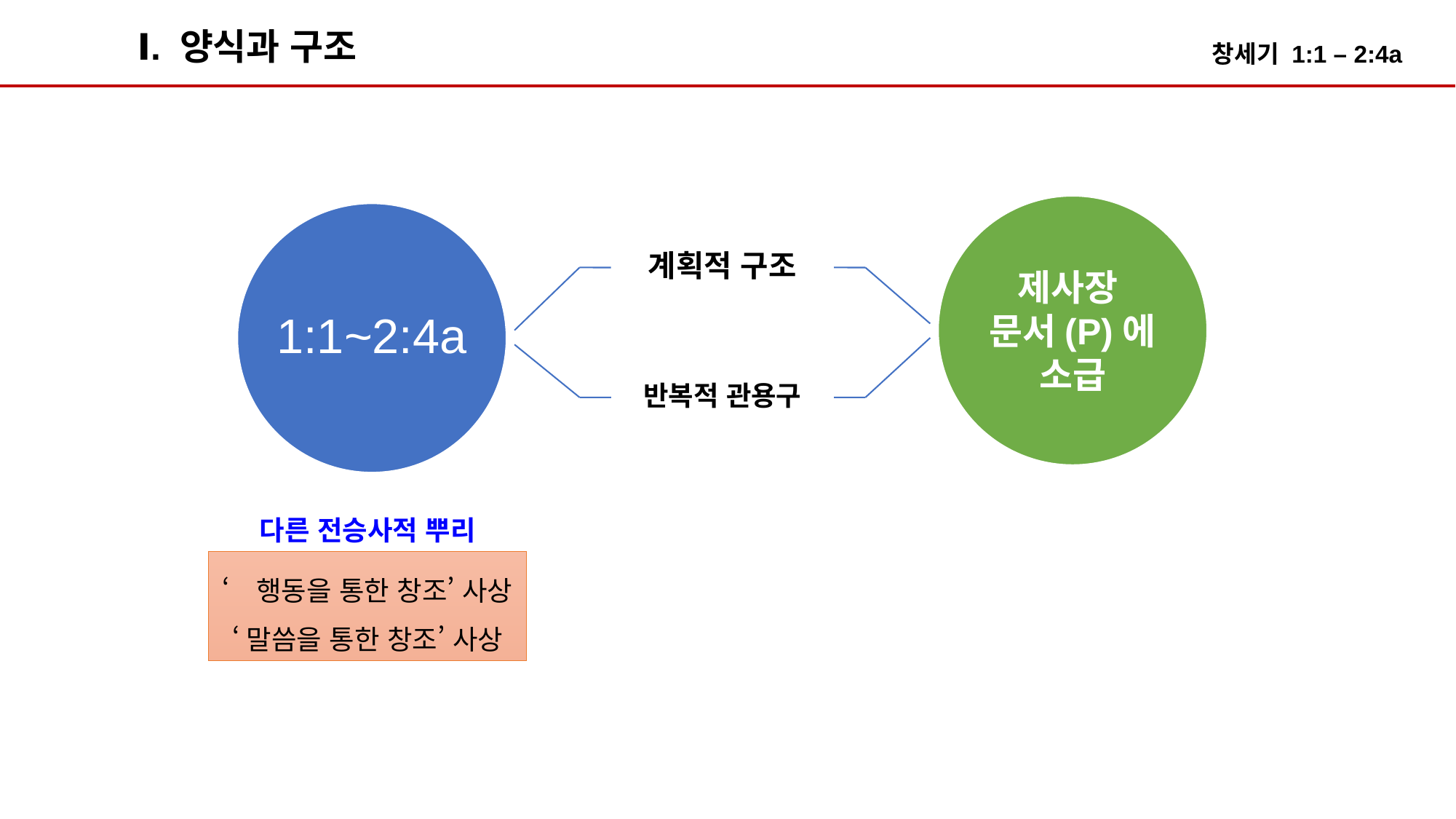

Ⅰ. 양식과 구조
1:1~2:4a
계획적 구조
반복적 관용구
제사장
문서(P)에
소급
다른 전승사적 뿌리
‘행동을 통한 창조’ 사상
‘말씀을 통한 창조’ 사상